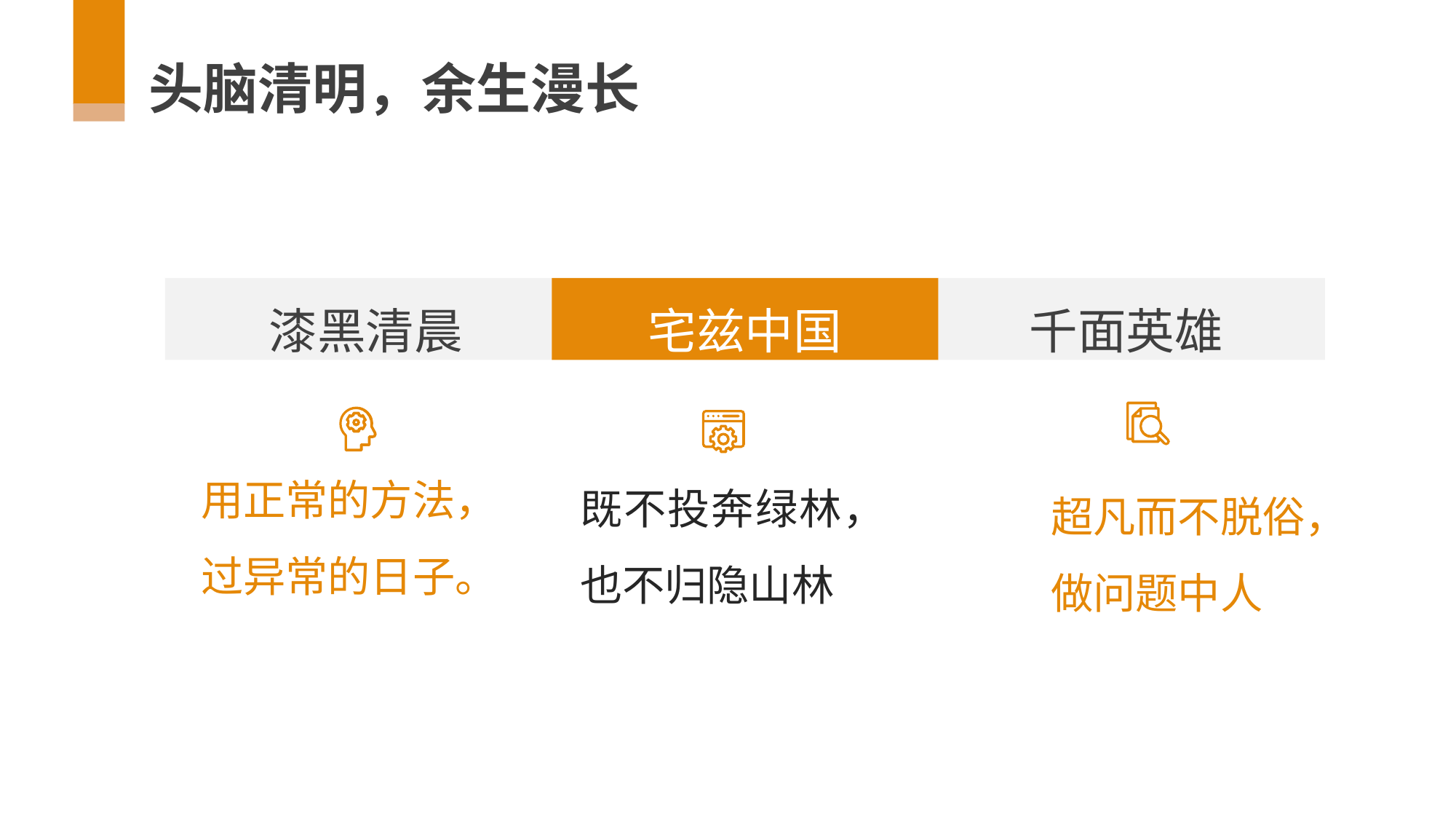

头脑清明，余生漫长

漆黑清晨
宅兹中国
千面英雄

用正常的方法，
过异常的日子。
既不投奔绿林，
也不归隐山林
超凡而不脱俗，
做问题中人